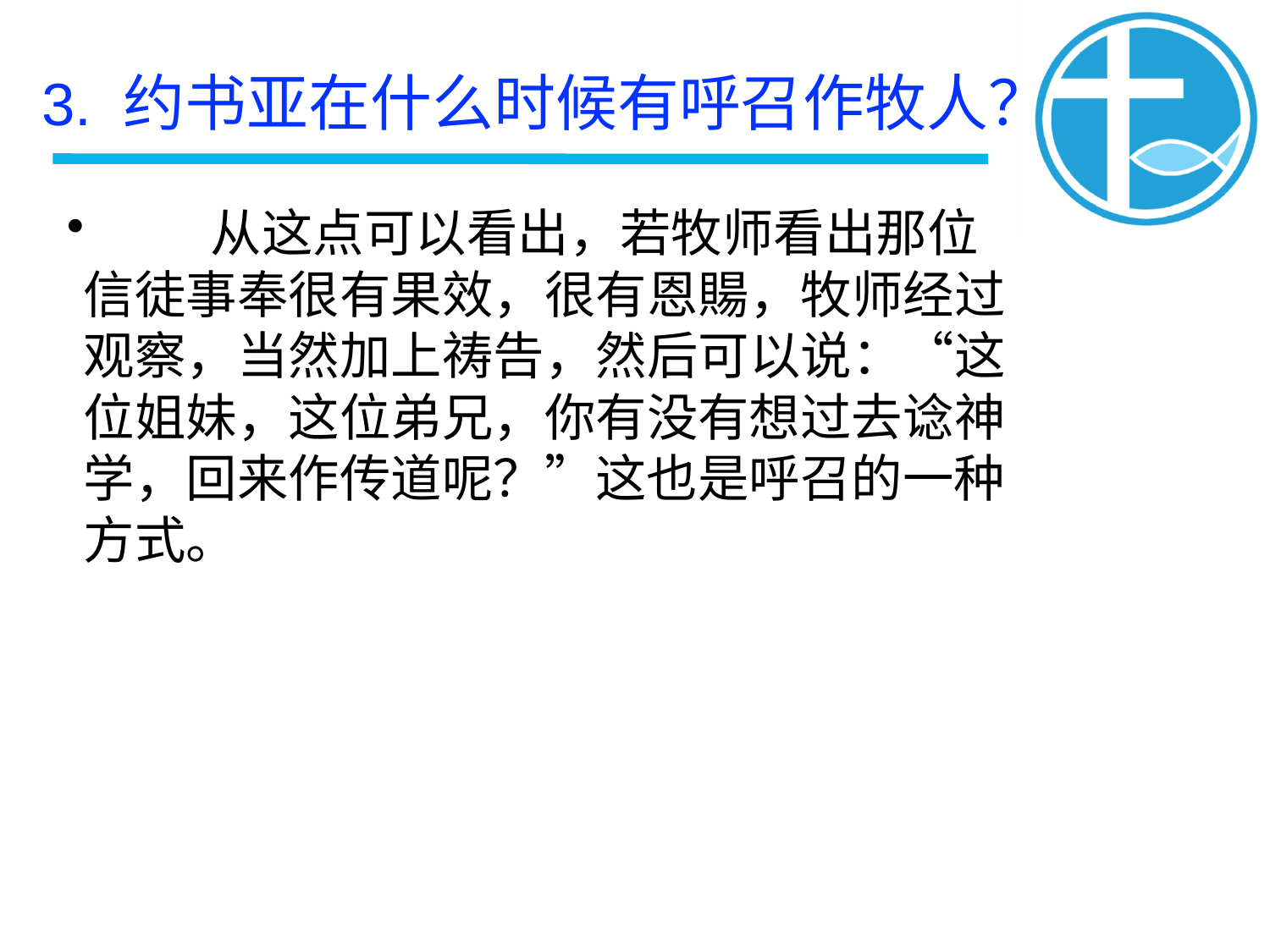

3. 约书亚在什么时候有呼召作牧人？
	从这点可以看出，若牧师看出那位信徒事奉很有果效，很有恩𧶽，牧师经过观察，当然加上祷告，然后可以说：“这位姐妹，这位弟兄，你有没有想过去谂神学，回来作传道呢？”这也是呼召的一种方式。